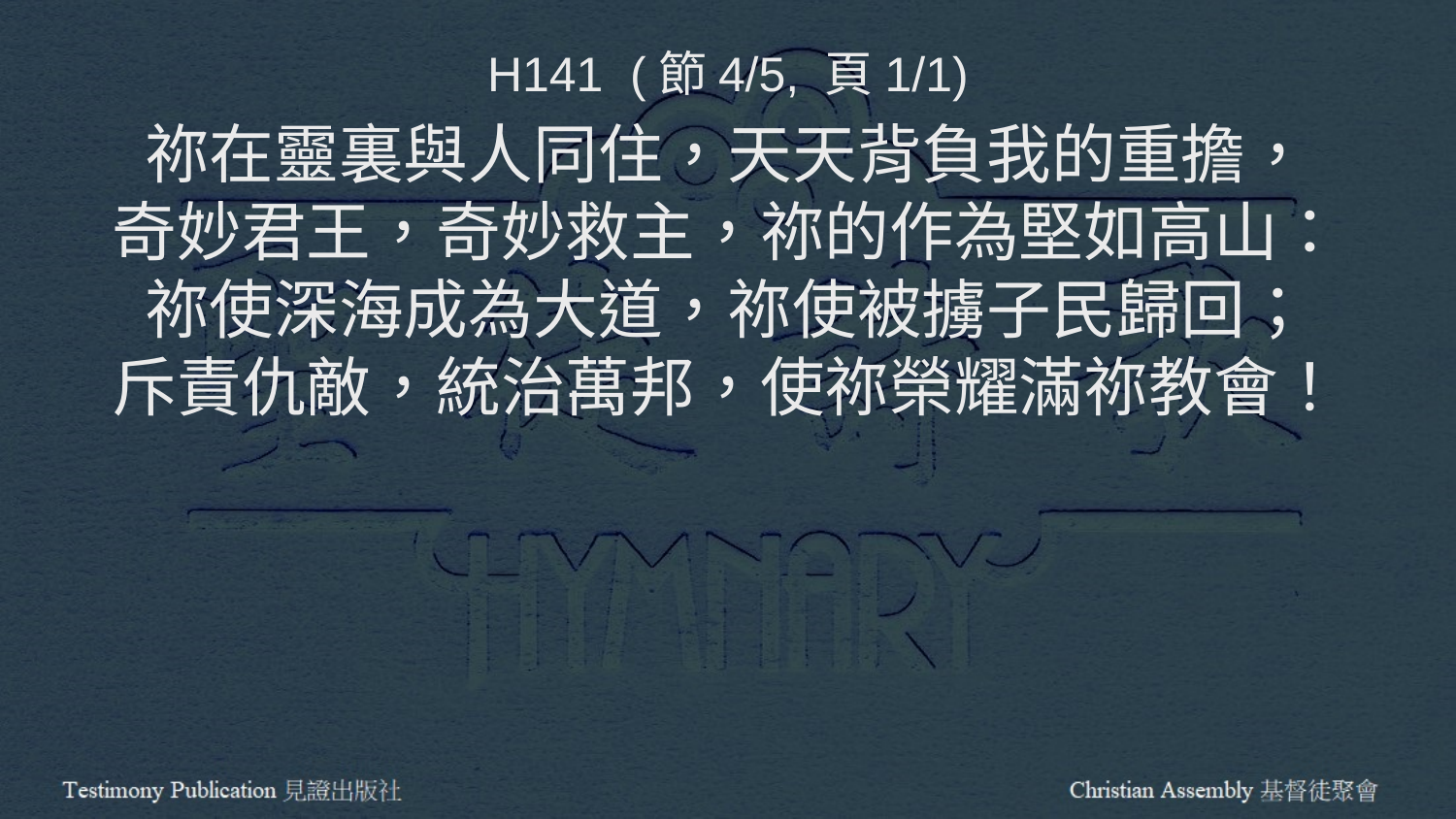

H141  (節4/5, 頁1/1)
祢在靈裏與人同住，天天背負我的重擔，
奇妙君王，奇妙救主，祢的作為堅如高山：
祢使深海成為大道，祢使被擄子民歸回；
斥責仇敵，統治萬邦，使祢榮耀滿祢教會！